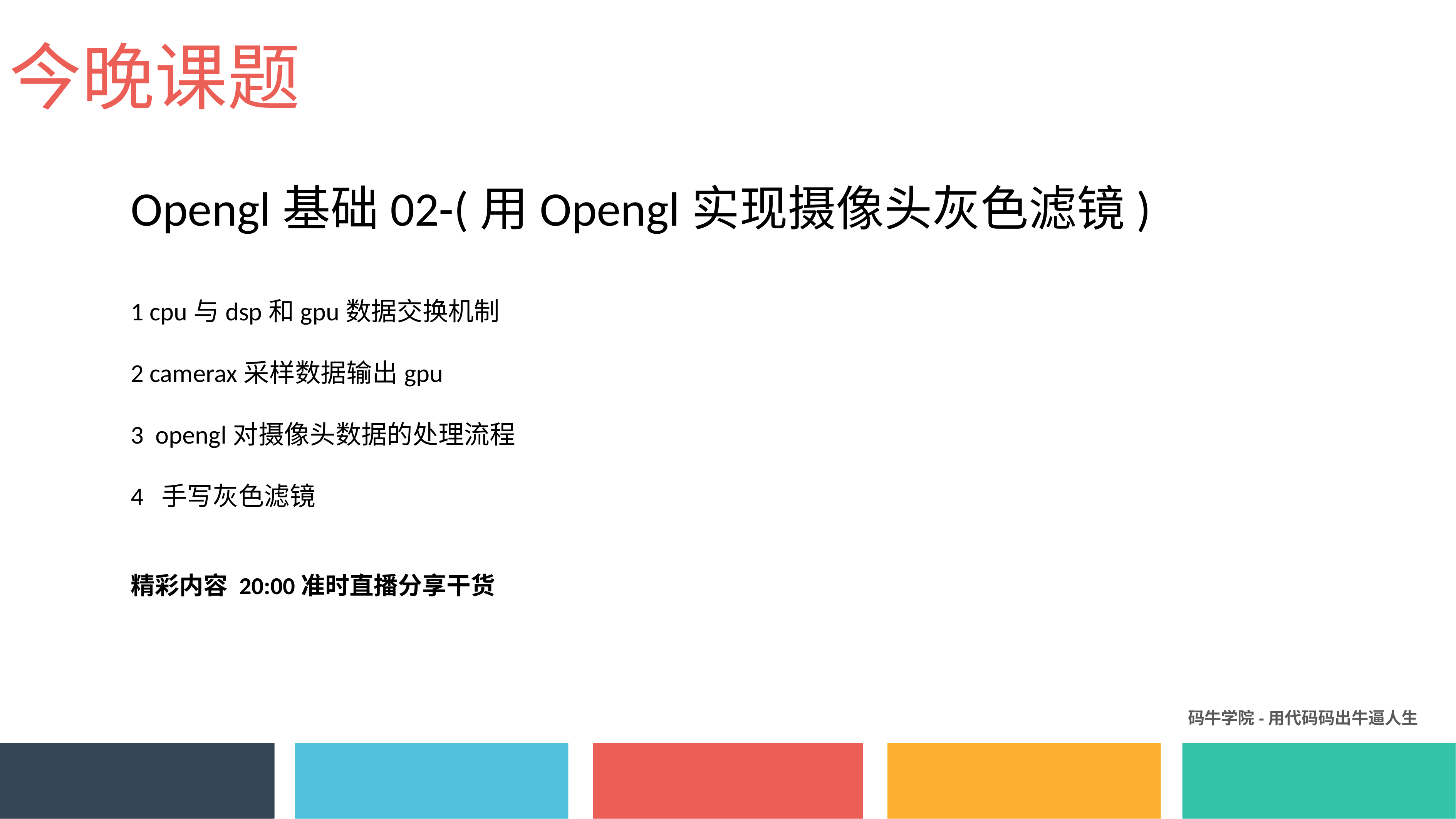

今晚课题
Opengl基础02-(用Opengl实现摄像头灰色滤镜)
1 cpu与dsp和gpu数据交换机制
2 camerax采样数据输出gpu
3  opengl对摄像头数据的处理流程
4  手写灰色滤镜

精彩内容 20:00准时直播分享干货
码牛学院-用代码码出牛逼人生